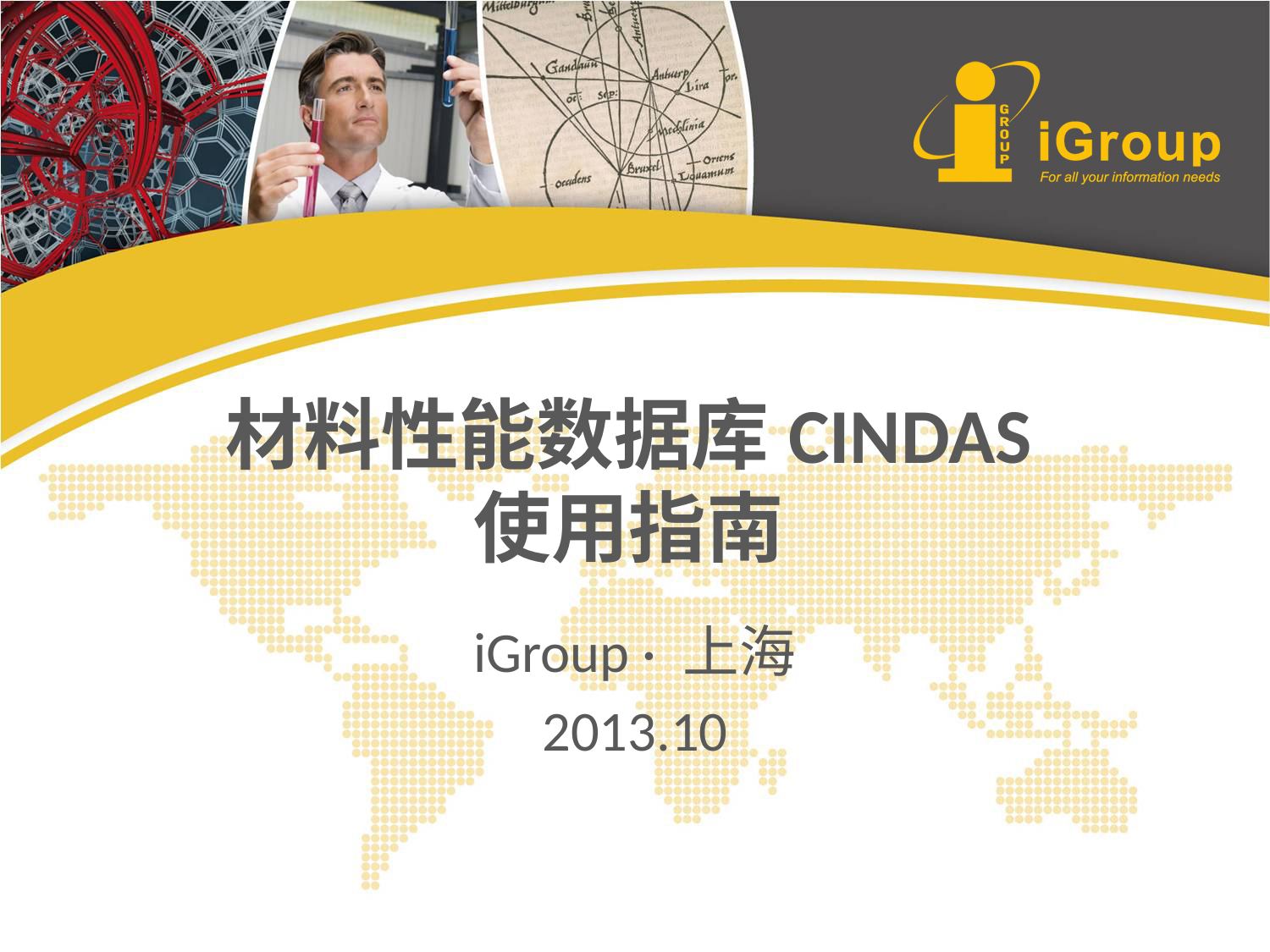

# 材料性能数据库CINDAS 使用指南
iGroup · 上海
2013.10